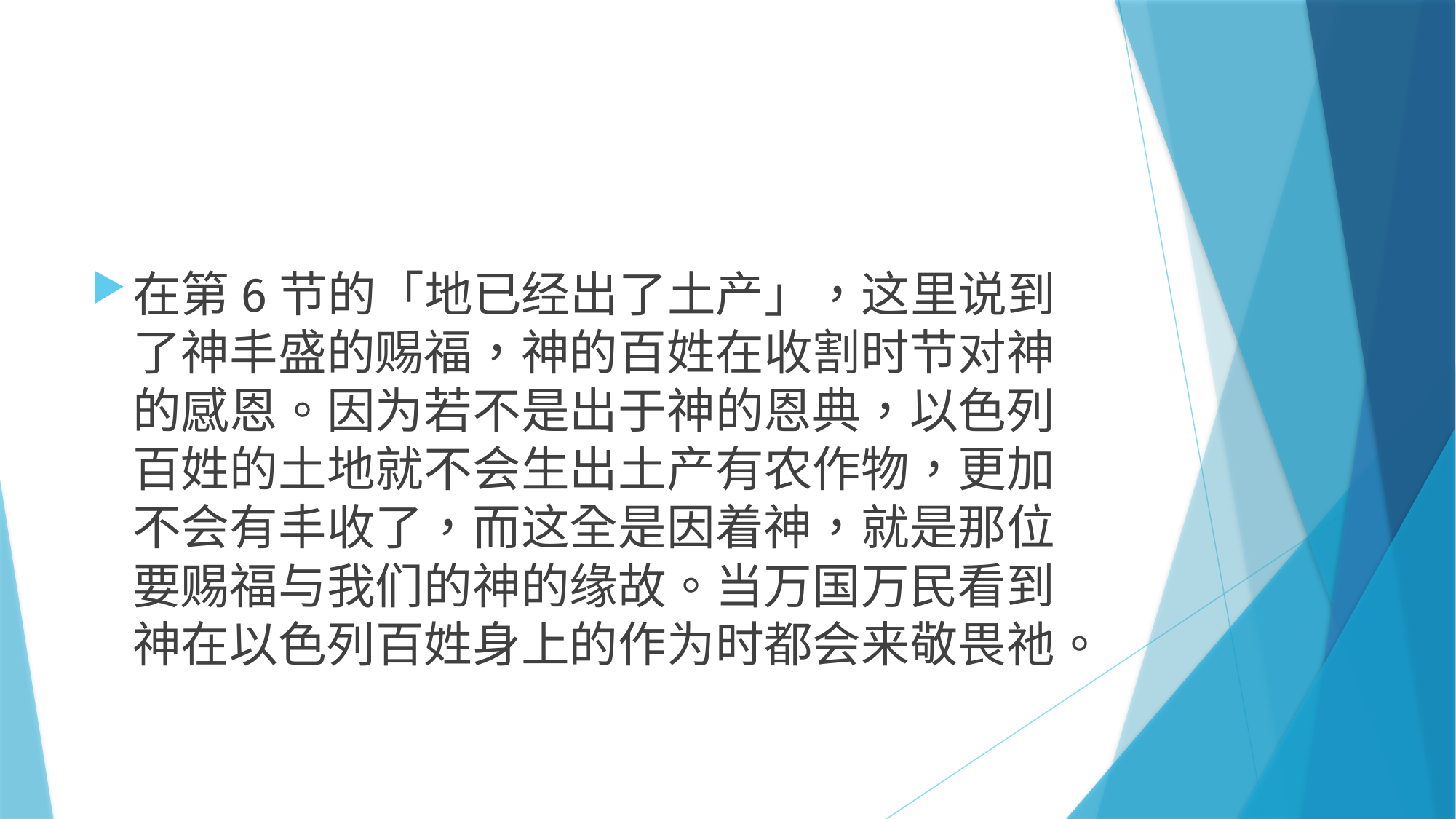

#
在第6节的「地已经出了土产」，这里说到了神丰盛的赐福，神的百姓在收割时节对神的感恩。因为若不是出于神的恩典，以色列百姓的土地就不会生出土产有农作物，更加不会有丰收了，而这全是因着神，就是那位要赐福与我们的神的缘故。当万国万民看到神在以色列百姓身上的作为时都会来敬畏祂。